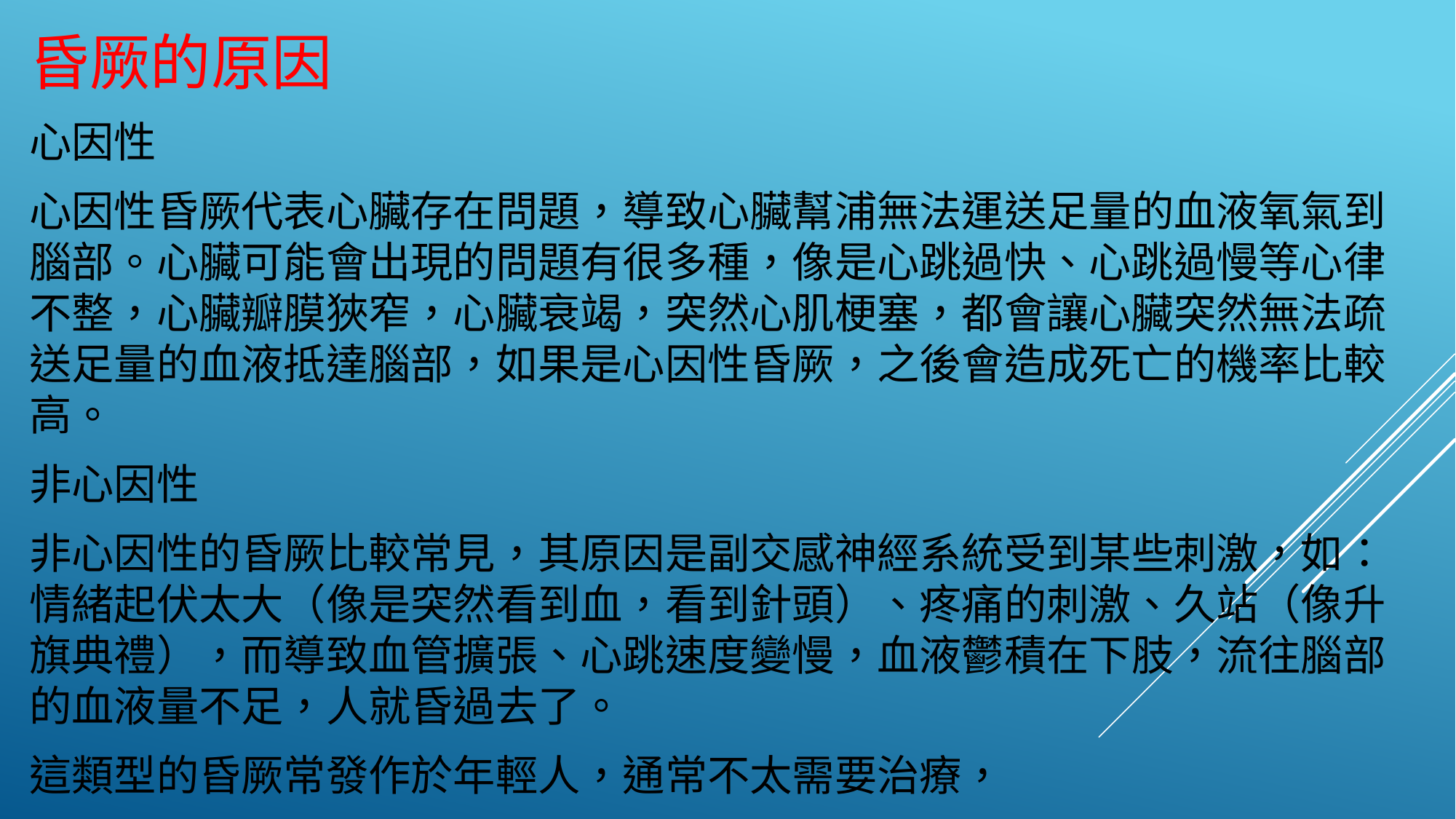

昏厥的原因
心因性
心因性昏厥代表心臟存在問題，導致心臟幫浦無法運送足量的血液氧氣到腦部。心臟可能會出現的問題有很多種，像是心跳過快、心跳過慢等心律不整，心臟瓣膜狹窄，心臟衰竭，突然心肌梗塞，都會讓心臟突然無法疏送足量的血液抵達腦部，如果是心因性昏厥，之後會造成死亡的機率比較高。
非心因性
非心因性的昏厥比較常見，其原因是副交感神經系統受到某些刺激，如：情緒起伏太大（像是突然看到血，看到針頭）、疼痛的刺激、久站（像升旗典禮），而導致血管擴張、心跳速度變慢，血液鬱積在下肢，流往腦部的血液量不足，人就昏過去了。
這類型的昏厥常發作於年輕人，通常不太需要治療，